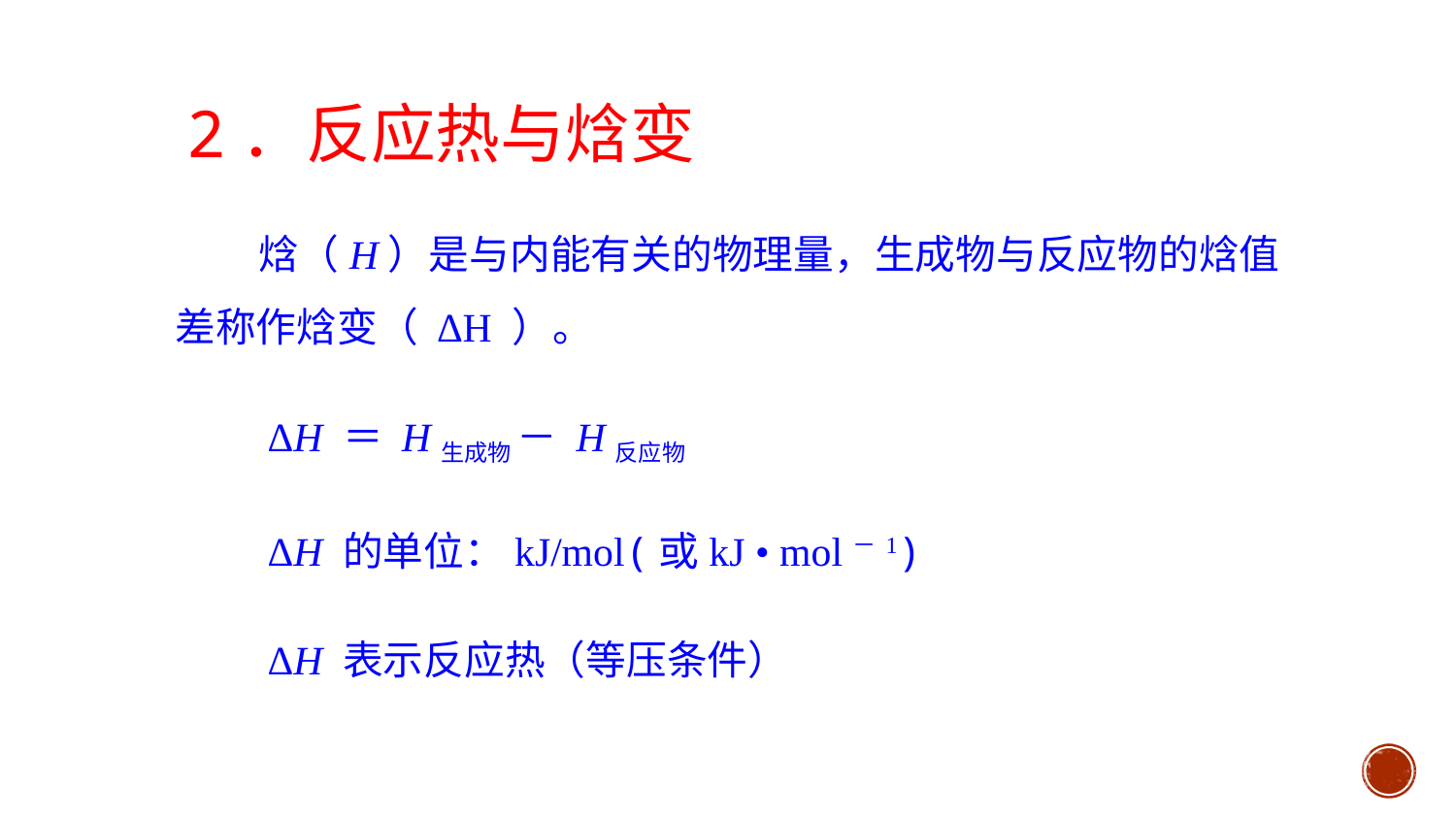

2．反应热与焓变
        焓（H）是与内能有关的物理量，生成物与反应物的焓值差称作焓变（ ΔH ）。
    ΔH ＝ H生成物 － H反应物

    ΔH 的单位：kJ/mol(或kJ • mol－1)
    ΔH 表示反应热（等压条件）